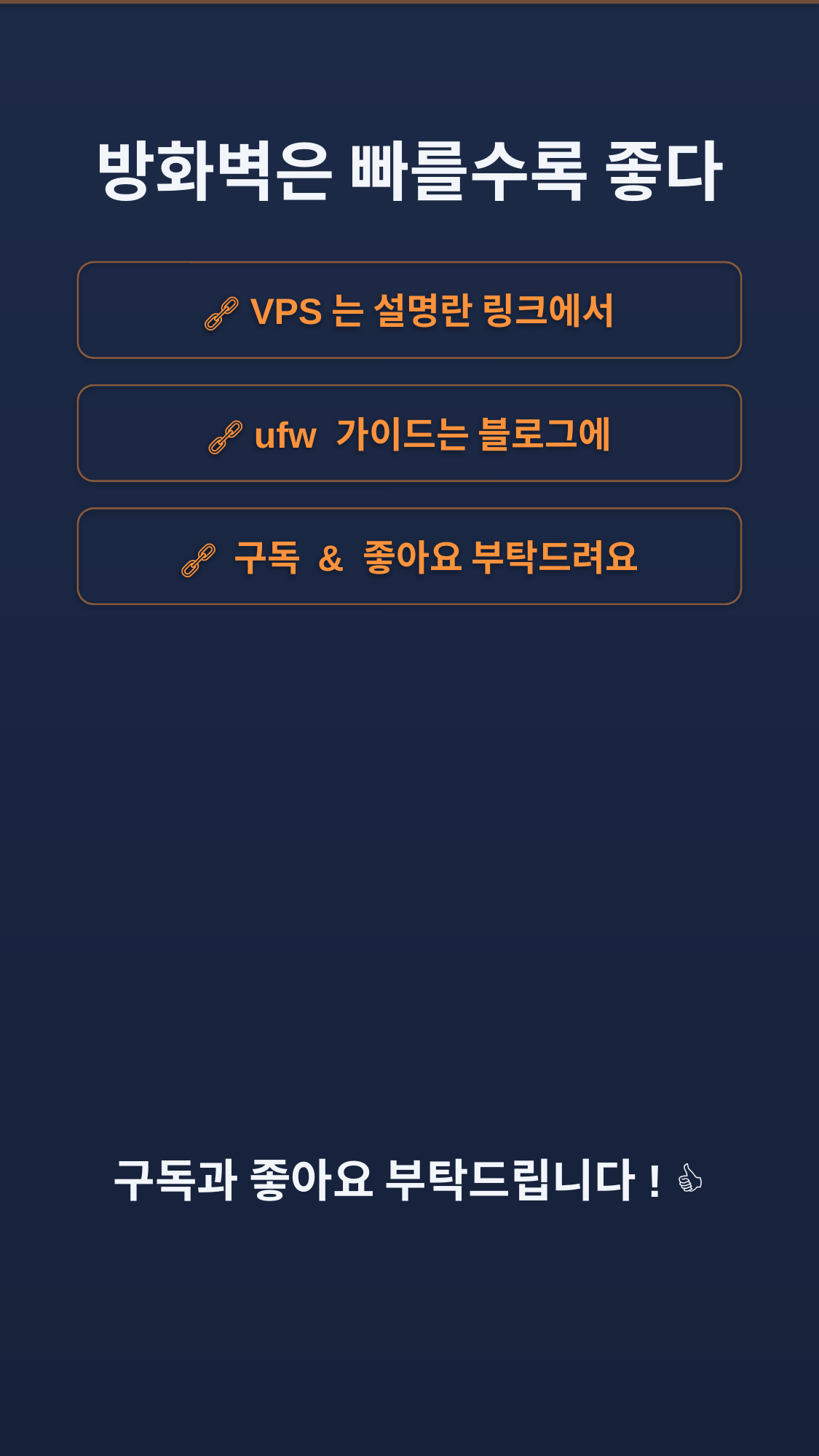

방화벽은 빠를수록 좋다
🔗 VPS는 설명란 링크에서
🔗 ufw 가이드는 블로그에
🔗 구독 & 좋아요 부탁드려요
구독과 좋아요 부탁드립니다! 👍